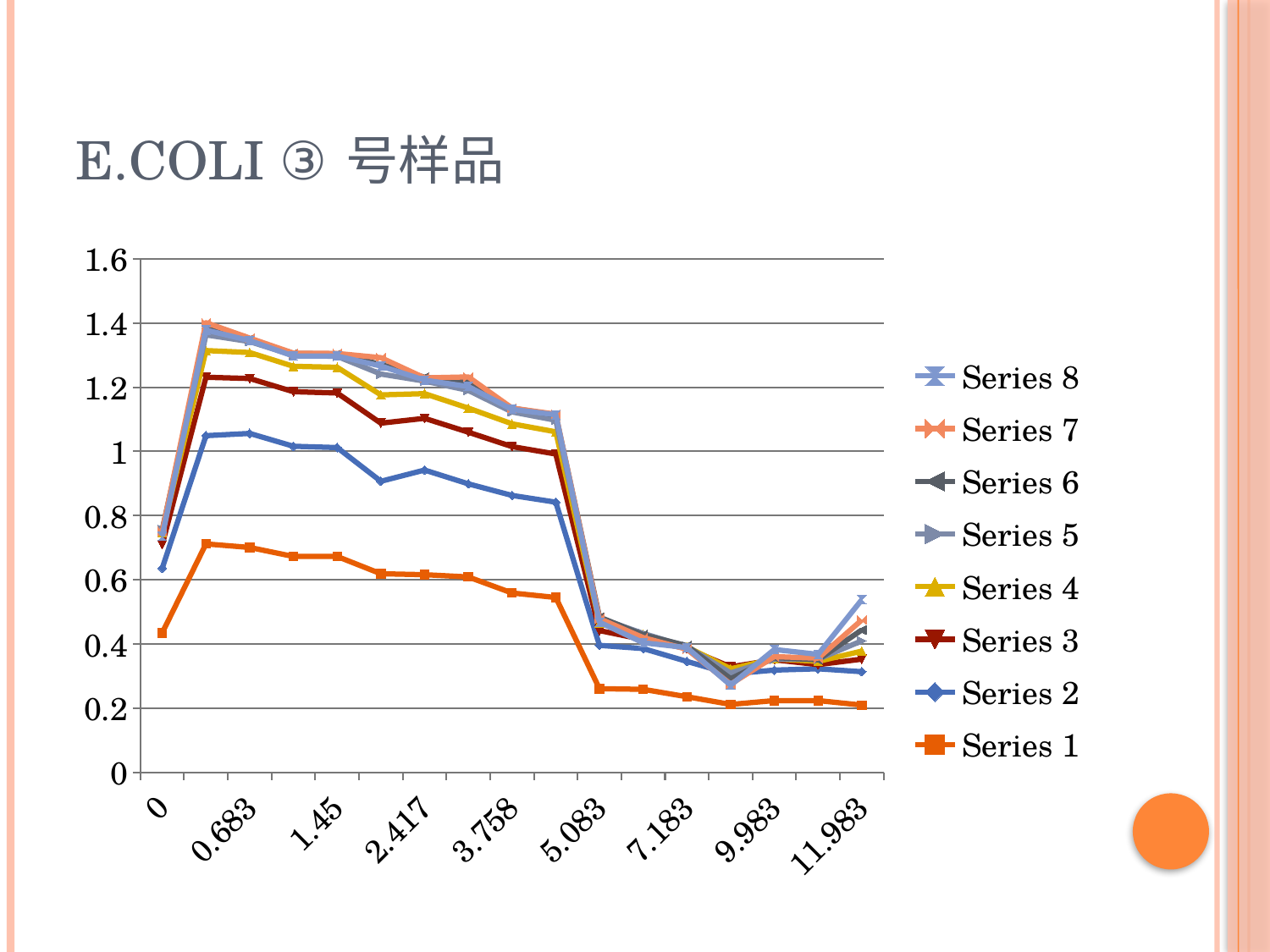

# E.coli ③号样品

### Chart

| Category | Series 1 | Series 2 | Series 3 | Series 4 | Series 5 | Series 6 | Series 7 | Series 8 |
|---|---|---|---|---|---|---|---|---|
| 0 | 0.43500000000000016 | 0.201 | 0.074 | 0.038 | 0.009000000000000003 | -0.005000000000000003 | -0.0010000000000000007 | -0.014999999999999998 |
| 0.38300000000000017 | 0.7120000000000003 | 0.33700000000000024 | 0.18200000000000008 | 0.08300000000000005 | 0.04900000000000003 | 0.02000000000000001 | 0.018 | -0.023 |
| 0.68300000000000005 | 0.7010000000000003 | 0.35500000000000015 | 0.171 | 0.081 | 0.034 | 0.008000000000000007 | 0.0030000000000000014 | -0.008000000000000007 |
| 1.0329999999999993 | 0.6730000000000005 | 0.3430000000000001 | 0.17 | 0.07900000000000004 | 0.034 | 0.006000000000000003 | 0.0010000000000000007 | -0.009000000000000003 |
| 1.45 | 0.6730000000000005 | 0.33900000000000025 | 0.17 | 0.08000000000000004 | 0.034 | 0.008000000000000007 | 0.0010000000000000007 | -0.008000000000000007 |
| 1.9500000000000006 | 0.6190000000000003 | 0.28800000000000014 | 0.18100000000000008 | 0.08800000000000005 | 0.065 | 0.030000000000000002 | 0.02100000000000001 | -0.026 |
| 2.4169999999999985 | 0.6160000000000003 | 0.3260000000000002 | 0.161 | 0.077 | 0.039000000000000014 | 0.012 | -0.0020000000000000013 | -0.007000000000000003 |
| 3.05 | 0.6090000000000003 | 0.29000000000000015 | 0.161 | 0.07500000000000001 | 0.055000000000000014 | 0.027000000000000014 | 0.014999999999999998 | -0.030000000000000002 |
| 3.758 | 0.559 | 0.3040000000000002 | 0.15200000000000008 | 0.071 | 0.037 | 0.012 | 0.0 | -0.004000000000000003 |
| 4.383 | 0.545 | 0.2970000000000002 | 0.15000000000000008 | 0.06900000000000003 | 0.036 | 0.01600000000000001 | 0.0030000000000000014 | -0.0020000000000000013 |
| 5.0830000000000002 | 0.261 | 0.135 | 0.046 | 0.024 | 0.014999999999999998 | 0.0030000000000000014 | -0.005000000000000003 | -0.010999999999999998 |
| 5.9829999999999997 | 0.259 | 0.127 | 0.028 | 0.014999999999999998 | 0.004000000000000003 | -0.004000000000000003 | -0.009000000000000003 | -0.01600000000000001 |
| 7.1829999999999972 | 0.23600000000000004 | 0.11 | 0.04000000000000002 | 0.005000000000000003 | 0.0010000000000000007 | 0.0030000000000000014 | -0.010999999999999998 | 0.005000000000000003 |
| 8.4550000000000054 | 0.21200000000000008 | 0.09500000000000004 | 0.022 | -0.006000000000000003 | -0.012999999999999998 | -0.018 | -0.017 | -0.0030000000000000014 |
| 9.9830000000000005 | 0.224 | 0.09500000000000004 | 0.03200000000000002 | 0.0030000000000000014 | -0.0010000000000000007 | 0.005000000000000003 | 0.0030000000000000014 | 0.022 |
| 10.983000000000002 | 0.224 | 0.09900000000000005 | 0.012999999999999998 | 0.010000000000000005 | 0.007000000000000003 | -0.0020000000000000013 | 0.005000000000000003 | 0.012 |
| 11.983000000000002 | 0.21000000000000008 | 0.10400000000000002 | 0.039000000000000014 | 0.025 | 0.03200000000000002 | 0.034 | 0.031000000000000014 | 0.063 |